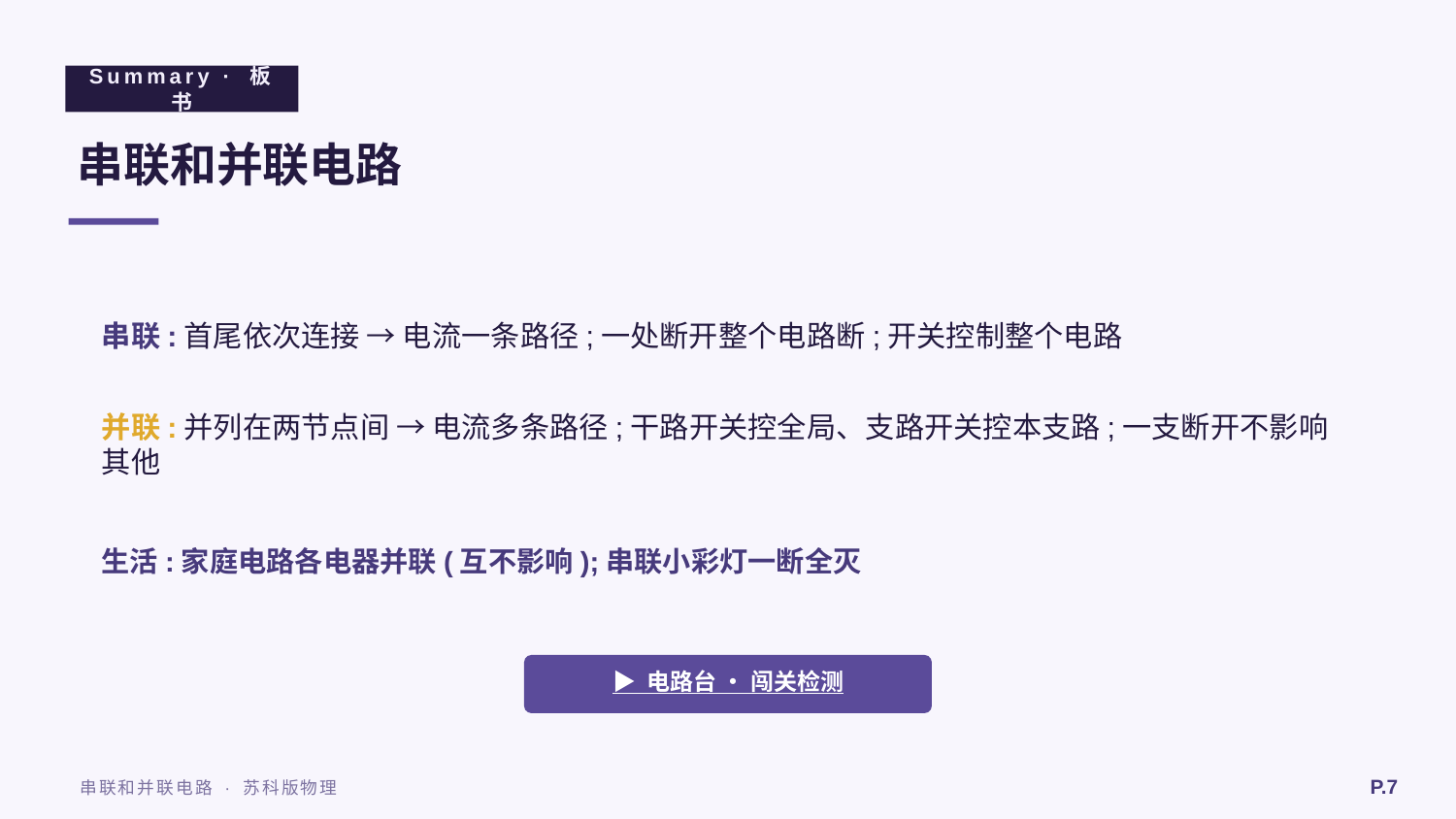

Summary · 板书

串联和并联电路

串联:首尾依次连接 → 电流一条路径;一处断开整个电路断;开关控制整个电路
并联:并列在两节点间 → 电流多条路径;干路开关控全局、支路开关控本支路;一支断开不影响其他
生活:家庭电路各电器并联(互不影响);串联小彩灯一断全灭
▶  电路台 · 闯关检测

P.7
串联和并联电路 · 苏科版物理